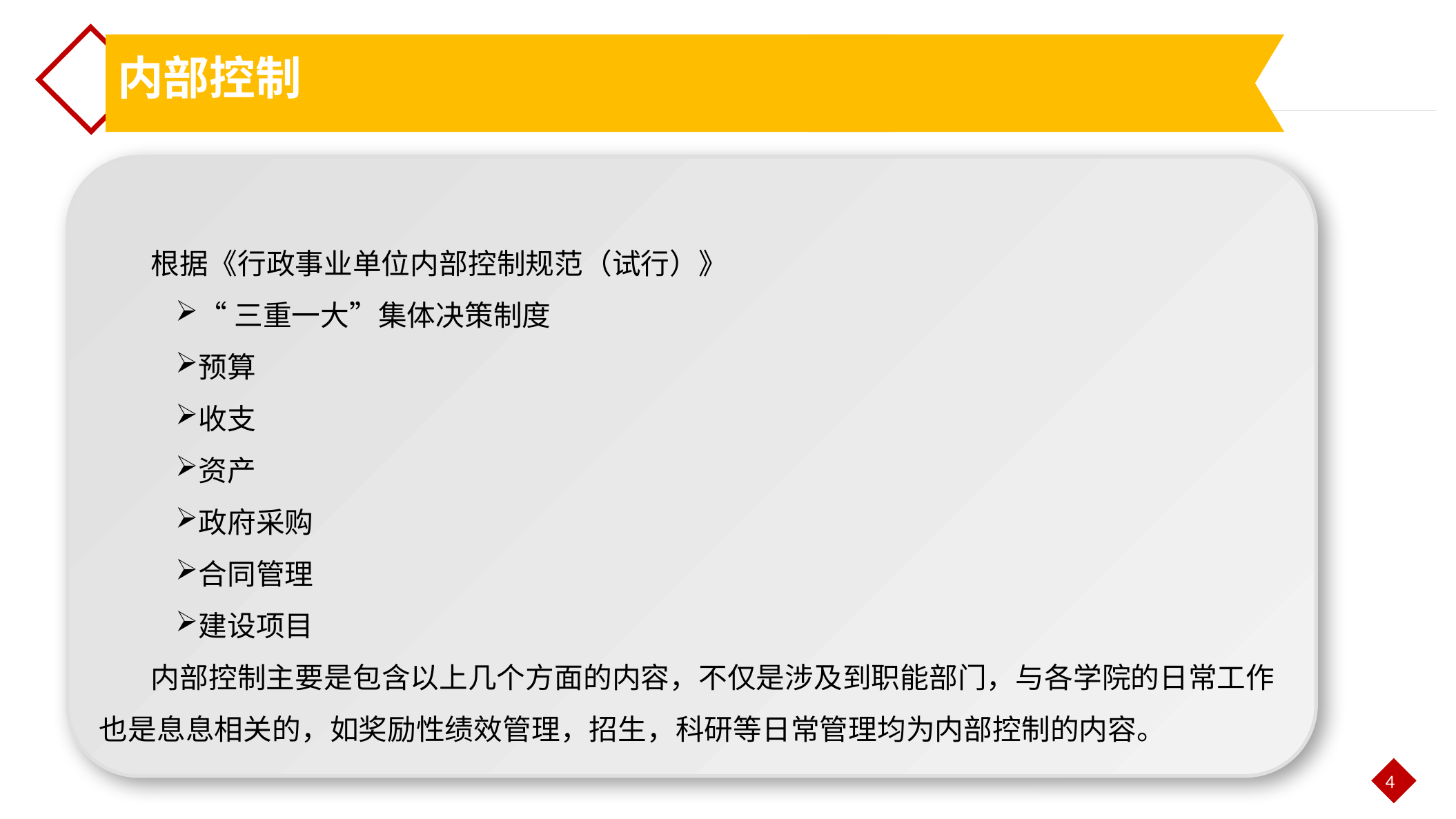

内部控制

根据《行政事业单位内部控制规范（试行）》
“三重一大”集体决策制度
预算
收支
资产
政府采购
合同管理
建设项目
内部控制主要是包含以上几个方面的内容，不仅是涉及到职能部门，与各学院的日常工作也是息息相关的，如奖励性绩效管理，招生，科研等日常管理均为内部控制的内容。